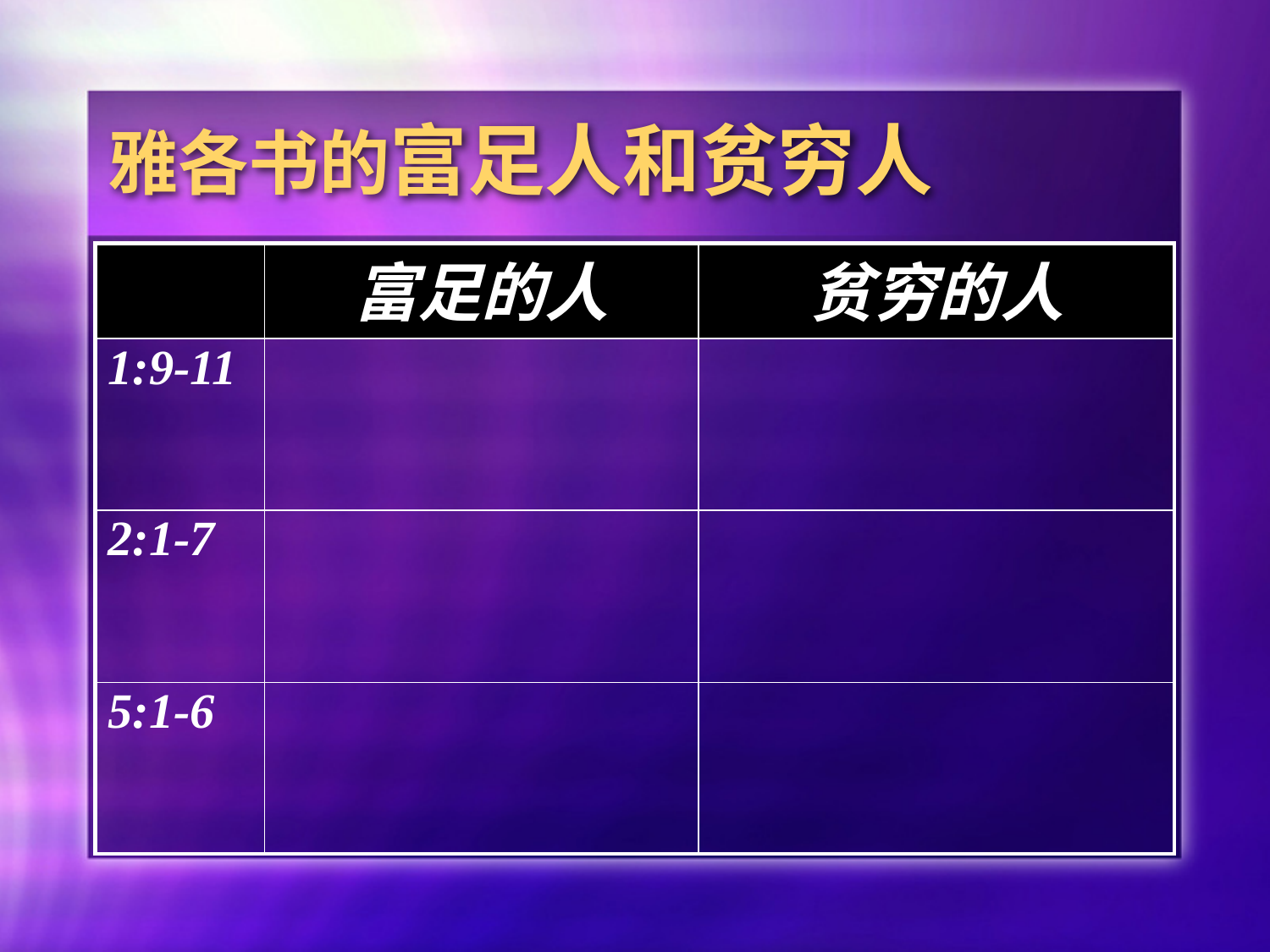

# 雅各书的富足人和贫穷人
|  | 富足的人 | 贫穷的人 |
| --- | --- | --- |
| 1:9-11 |  |  |
| 2:1-7 |  |  |
| 5:1-6 |  |  |